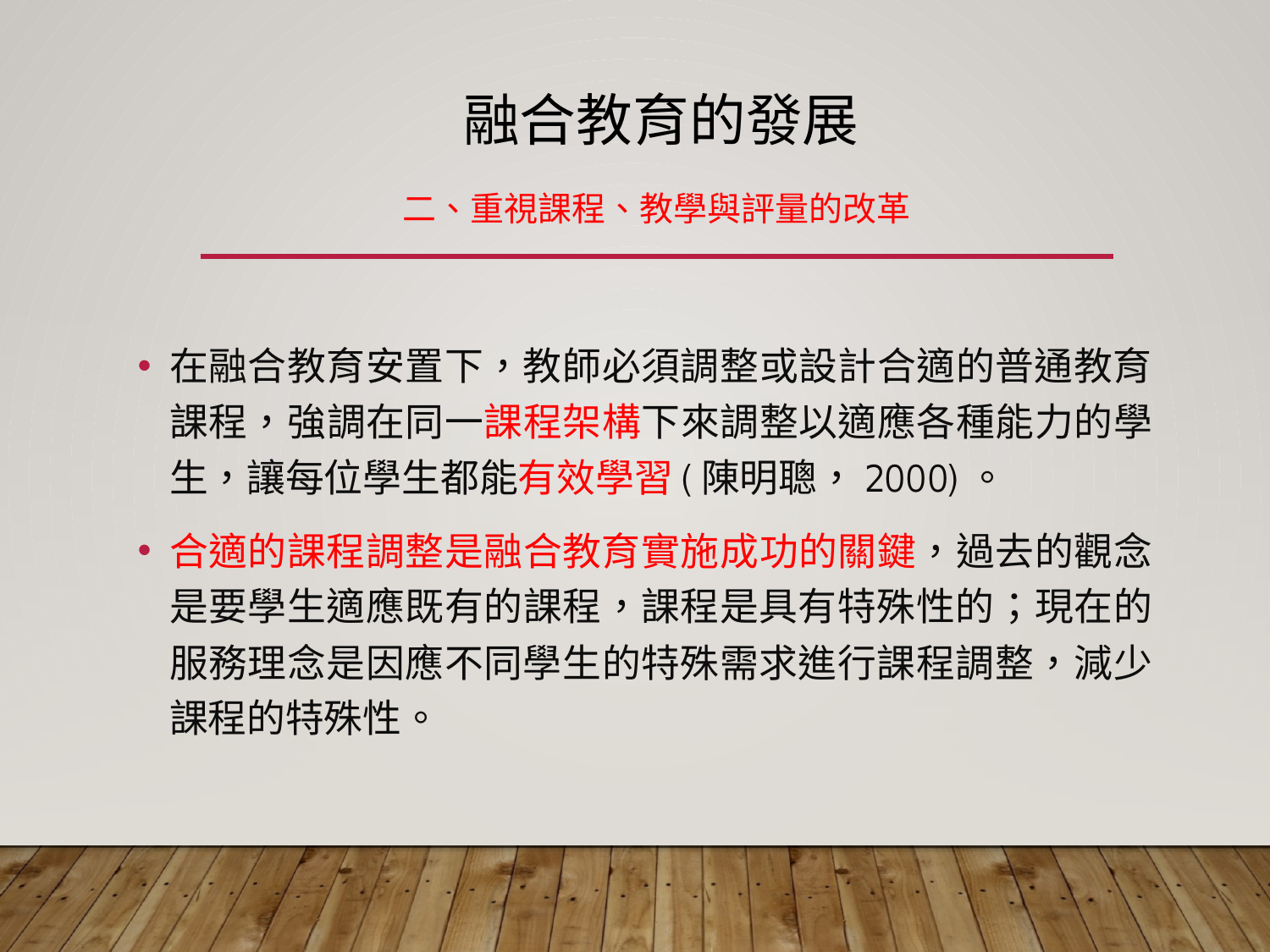

融合教育的發展
# 二、重視課程、教學與評量的改革
在融合教育安置下，教師必須調整或設計合適的普通教育課程，強調在同一課程架構下來調整以適應各種能力的學生，讓每位學生都能有效學習(陳明聰，2000)。
合適的課程調整是融合教育實施成功的關鍵，過去的觀念是要學生適應既有的課程，課程是具有特殊性的；現在的服務理念是因應不同學生的特殊需求進行課程調整，減少課程的特殊性。